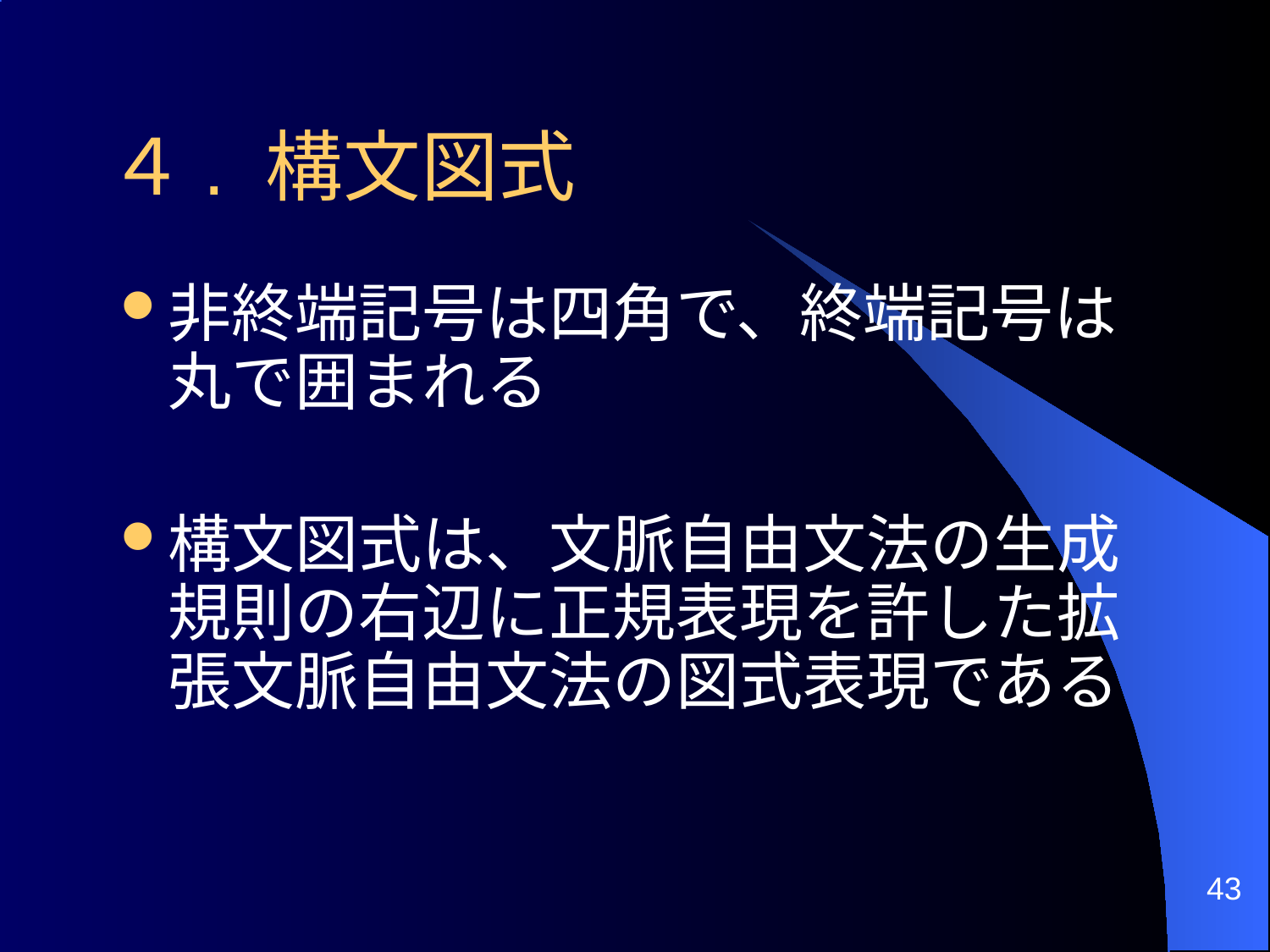

# ４. 構文図式
非終端記号は四角で、終端記号は丸で囲まれる

構文図式は、文脈自由文法の生成規則の右辺に正規表現を許した拡張文脈自由文法の図式表現である
43